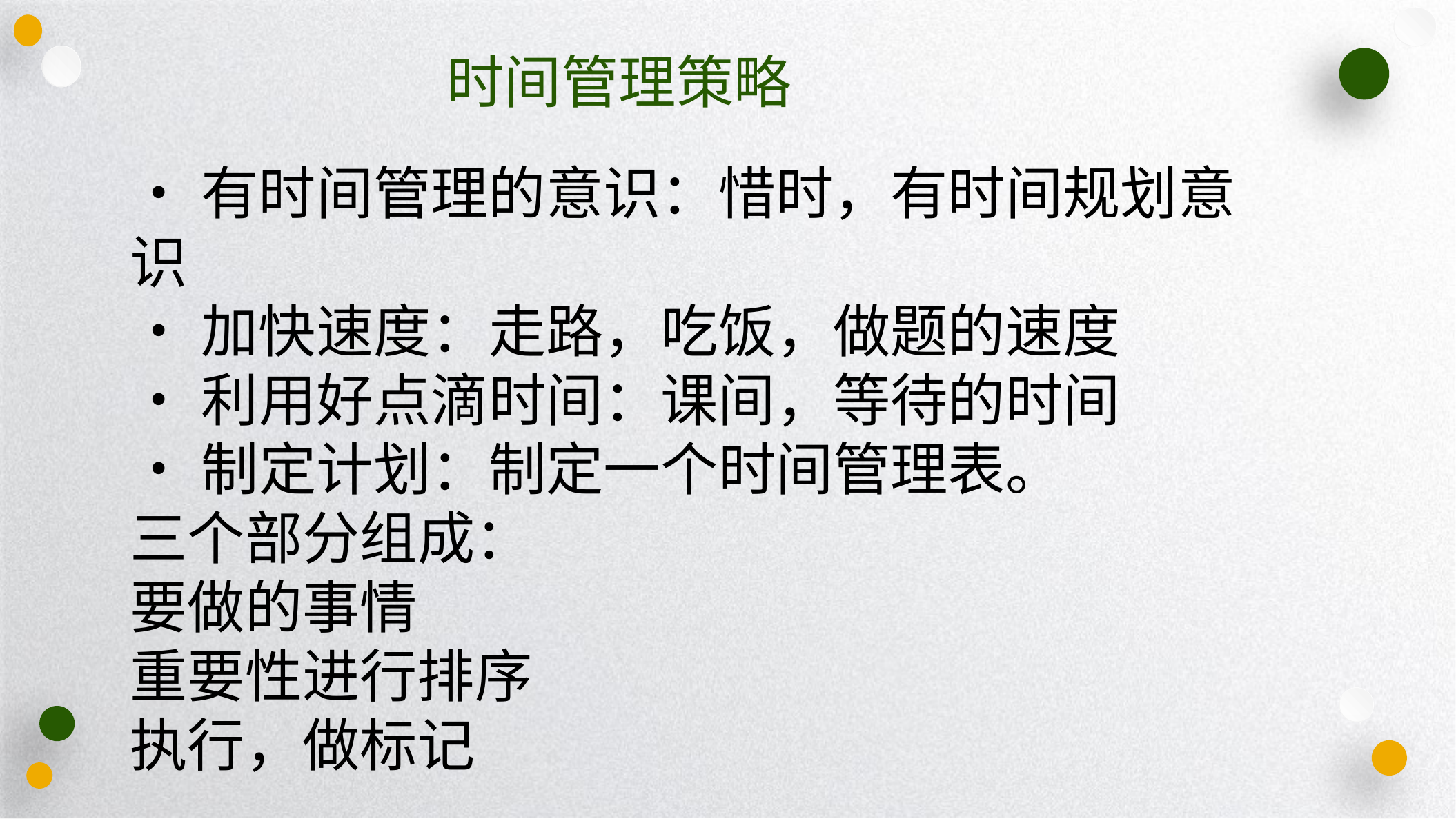

时间管理策略

•有时间管理的意识：惜时，有时间规划意识
•加快速度：走路，吃饭，做题的速度
•利用好点滴时间：课间，等待的时间
•制定计划：制定一个时间管理表。
三个部分组成：
要做的事情
重要性进行排序
执行，做标记